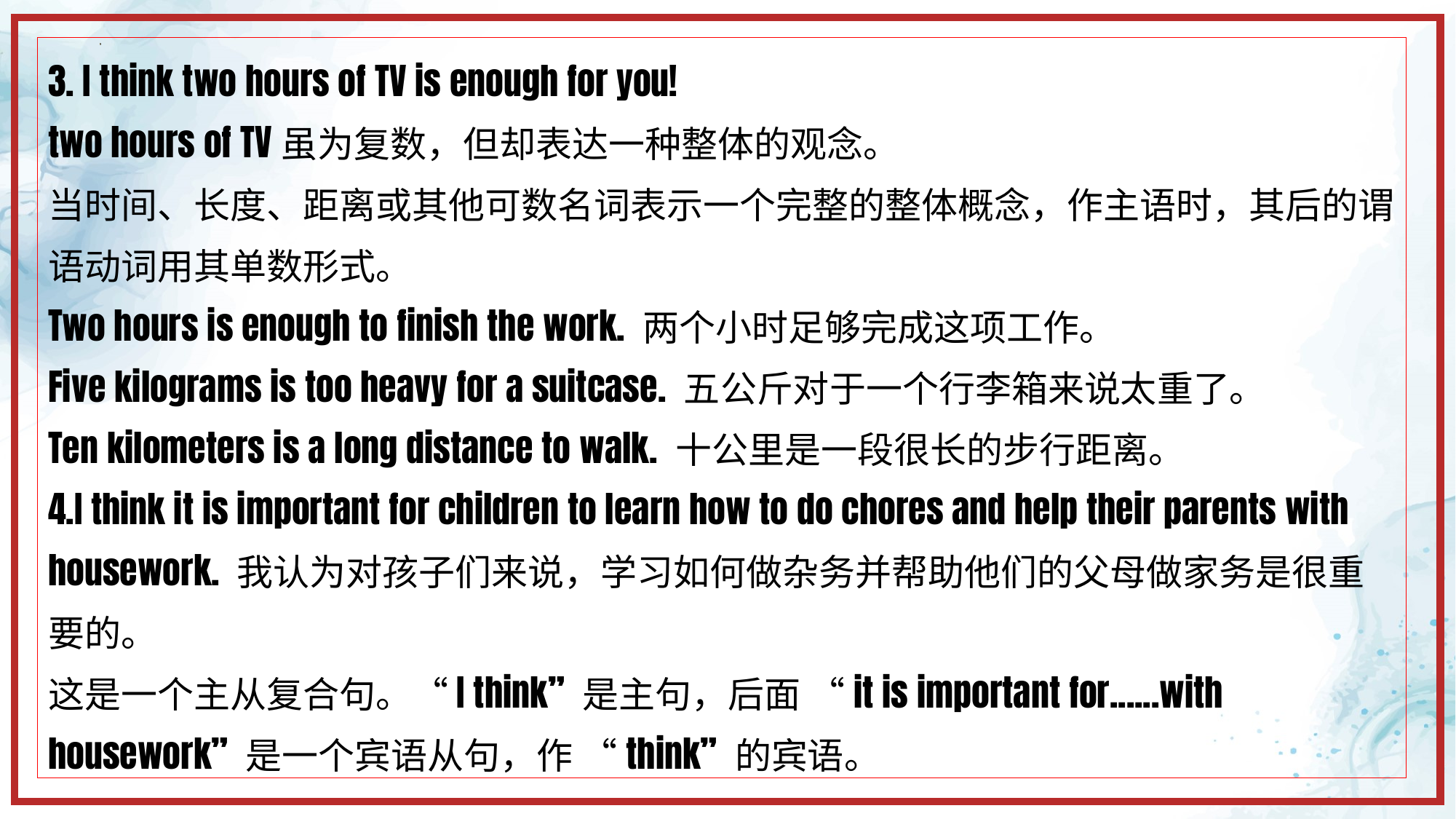

3. I think two hours of TV is enough for you!
two hours of TV虽为复数，但却表达一种整体的观念。
当时间、长度、距离或其他可数名词表示一个完整的整体概念，作主语时，其后的谓语动词用其单数形式。
Two hours is enough to finish the work. 两个小时足够完成这项工作。
Five kilograms is too heavy for a suitcase. 五公斤对于一个行李箱来说太重了。
Ten kilometers is a long distance to walk. 十公里是一段很长的步行距离。
4.I think it is important for children to learn how to do chores and help their parents with housework. 我认为对孩子们来说，学习如何做杂务并帮助他们的父母做家务是很重要的。
这是一个主从复合句。“I think” 是主句，后面 “it is important for......with housework” 是一个宾语从句，作 “think” 的宾语。